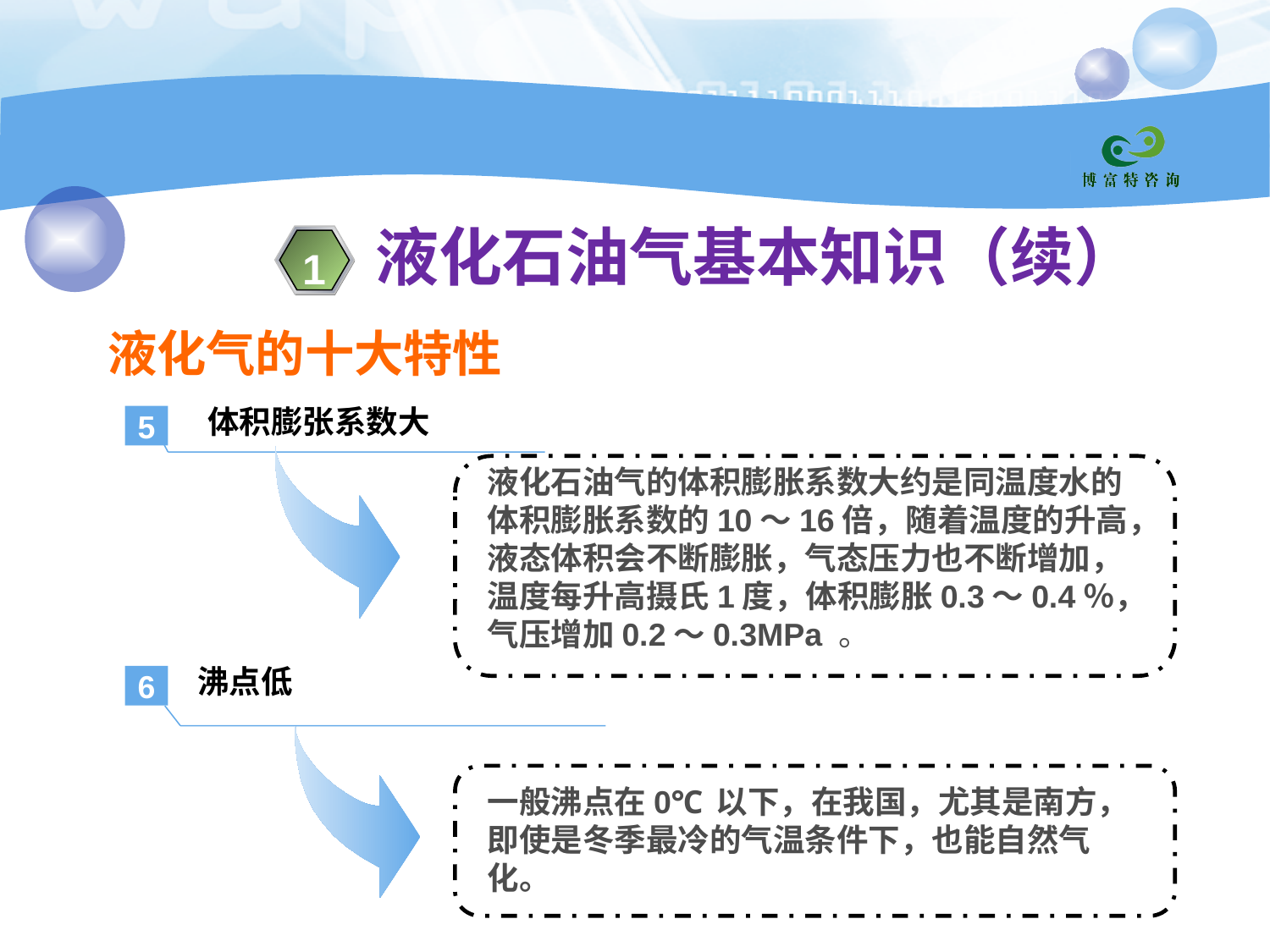

液化石油气基本知识（续）

1
液化气的十大特性
体积膨张系数大
5

液化石油气的体积膨胀系数大约是同温度水的体积膨胀系数的10～16倍，随着温度的升高，液态体积会不断膨胀，气态压力也不断增加，温度每升高摄氏1度，体积膨胀0.3～0.4％，气压增加0.2～0.3MPa 。
沸点低
6

一般沸点在0℃以下，在我国，尤其是南方，即使是冬季最冷的气温条件下，也能自然气化。